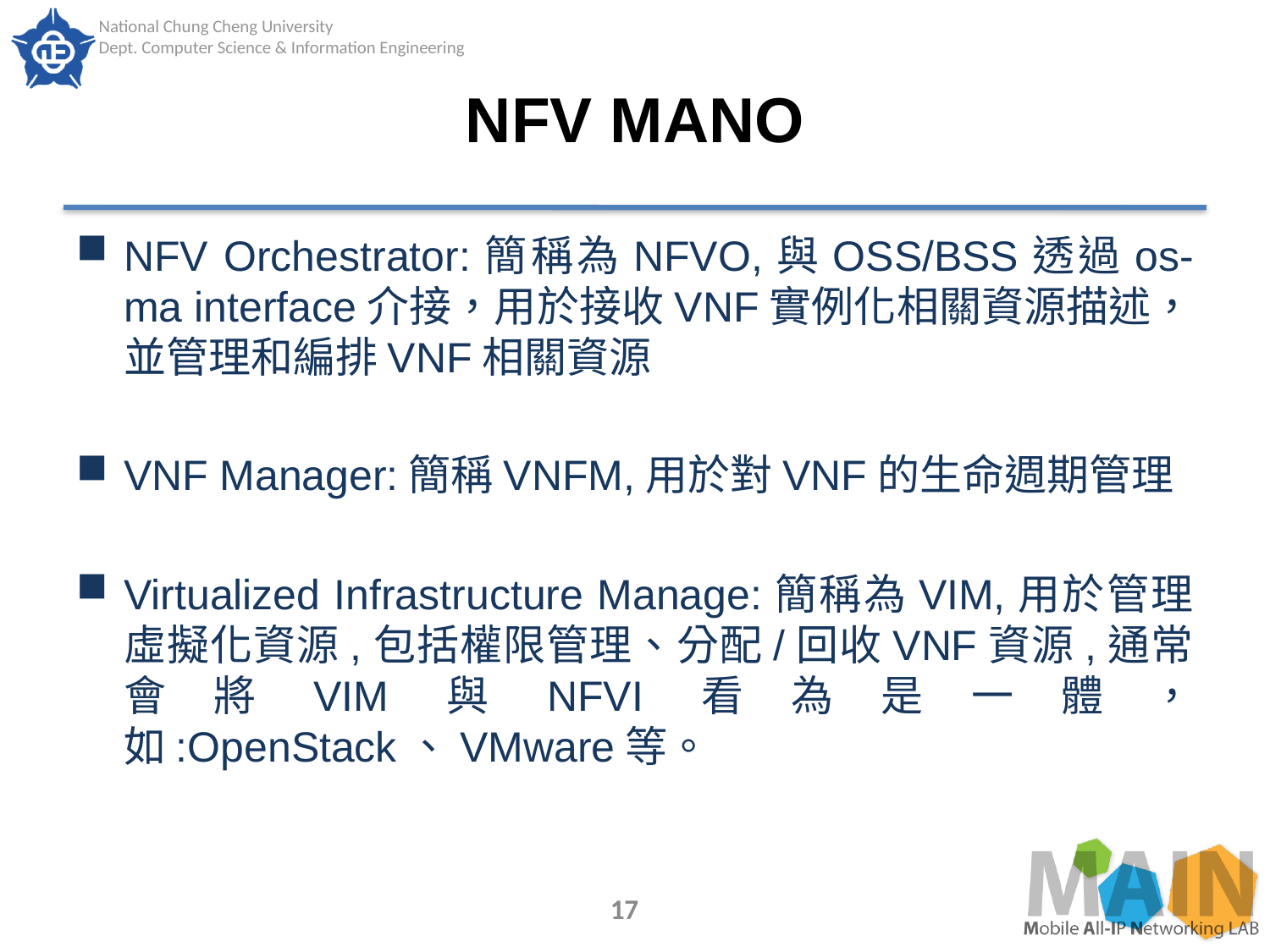

# NFV MANO
NFV Orchestrator:簡稱為NFVO,與OSS/BSS透過os-ma interface介接，用於接收VNF實例化相關資源描述，並管理和編排VNF相關資源

VNF Manager:簡稱VNFM,用於對VNF的生命週期管理

Virtualized Infrastructure Manage:簡稱為VIM,用於管理虛擬化資源,包括權限管理、分配/回收VNF資源,通常會將VIM與NFVI看為是一體，如:OpenStack、VMware等。

17